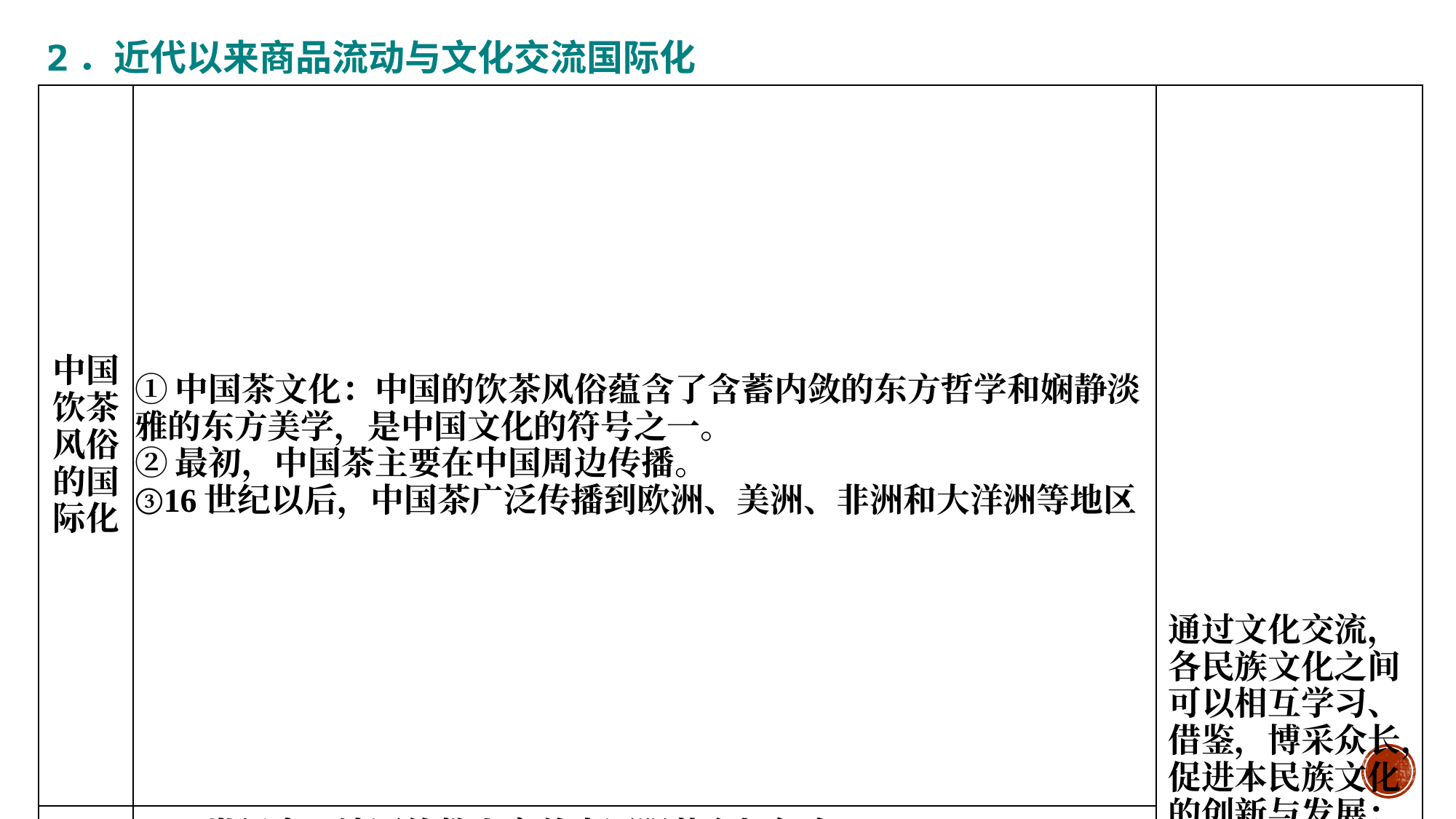

2．近代以来商品流动与文化交流国际化
#
| 中国 饮茶 风俗 的国 际化 | ①中国茶文化：中国的饮茶风俗蕴含了含蓄内敛的东方哲学和娴静淡雅的东方美学，是中国文化的符号之一。 ②最初，中国茶主要在中国周边传播。 ③16世纪以后，中国茶广泛传播到欧洲、美洲、非洲和大洋洲等地区 | 通过文化交流，各民族文化之间可以相互学习、借鉴，博采众长，促进本民族文化的创新与发展；可以推动本民族文化走向世界，增强本民族文化的国际影响力；可以促进世界文化的繁荣；文化交流，可以促进国家间的相互理解，减少隔阂，增进共识，促进世界和平 |
| --- | --- | --- |
| 服饰 的国 际化 | ①17世纪末，法国传教士穿着中国服装参加舞会。 ②18世纪，法国的服装设计融入中国的面料、款式和龙凤花草纹样等。 ③明治维新后，作为“文明开化”的一部分，西服在日本流行。 ④20世纪初，法国设计师设计的中国大袍式系列女装，采用了东方女装宽松的样式，奠定了20世纪西方女装流行的基调。 ⑤民国早期设计的中山装兼具中西服装的特点，穿着方便，同时体现了一定的时代精神和民族特色 |  |
| 钟表 传入 中国 | ①大约在16世纪中期，诞生于欧洲的钟表经由澳门传入中国内地。 ②到18世纪，中国进口大量钟表。一些清朝高官收藏进口钟表。钟表在社会中下层逐渐流行，一些公共场所也安装有钟表。 ③中国人制作的钟表，其外观多体现了中国自身的文化特色 |  |